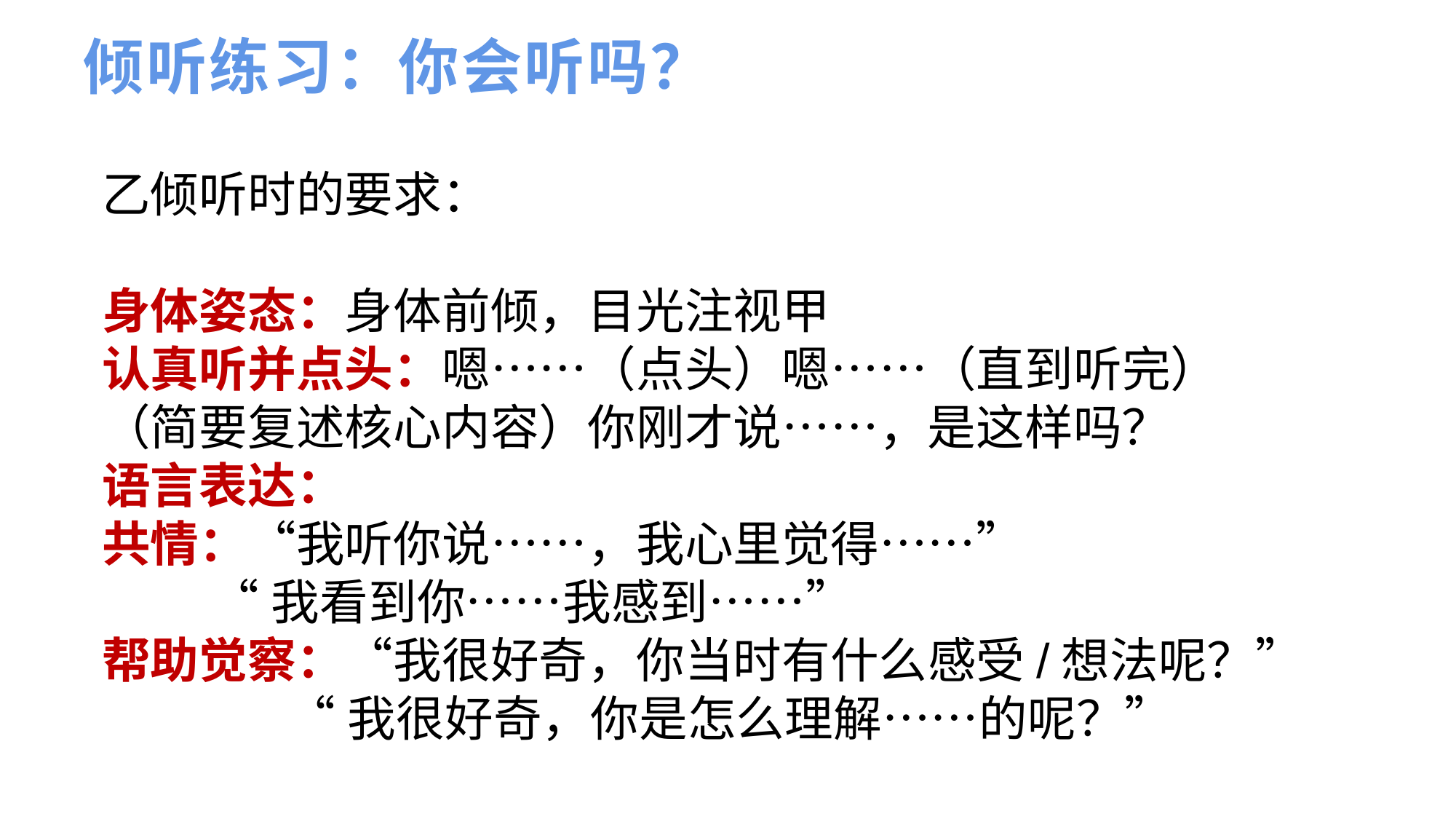

# 倾听练习：你会听吗？
乙倾听时的要求：

身体姿态：身体前倾，目光注视甲
认真听并点头：嗯……（点头）嗯……（直到听完）
（简要复述核心内容）你刚才说……，是这样吗？
语言表达：
共情：“我听你说……，我心里觉得……”
          “我看到你……我感到……”
帮助觉察：“我很好奇，你当时有什么感受/想法呢？”
                 “我很好奇，你是怎么理解……的呢？”